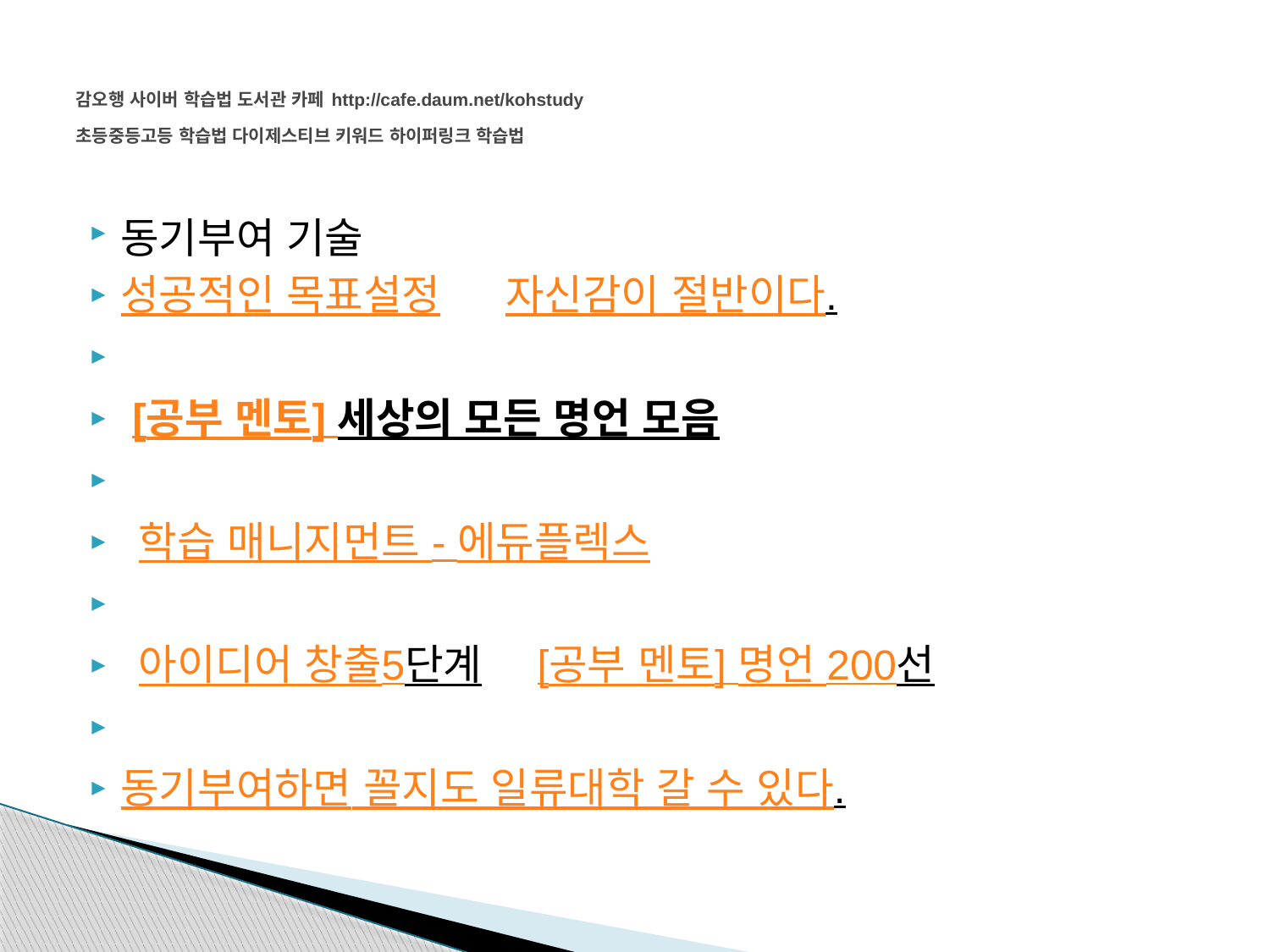

# 감오행 사이버 학습법 도서관 카페 http://cafe.daum.net/kohstudy 초등중등고등 학습법 다이제스티브 키워드 하이퍼링크 학습법
동기부여 기술
성공적인 목표설정       자신감이 절반이다.

 [공부 멘토] 세상의 모든 명언 모음

 학습 매니지먼트 - 에듀플렉스

 아이디어 창출5단계     [공부 멘토] 명언 200선

동기부여하면 꼴지도 일류대학 갈 수 있다.